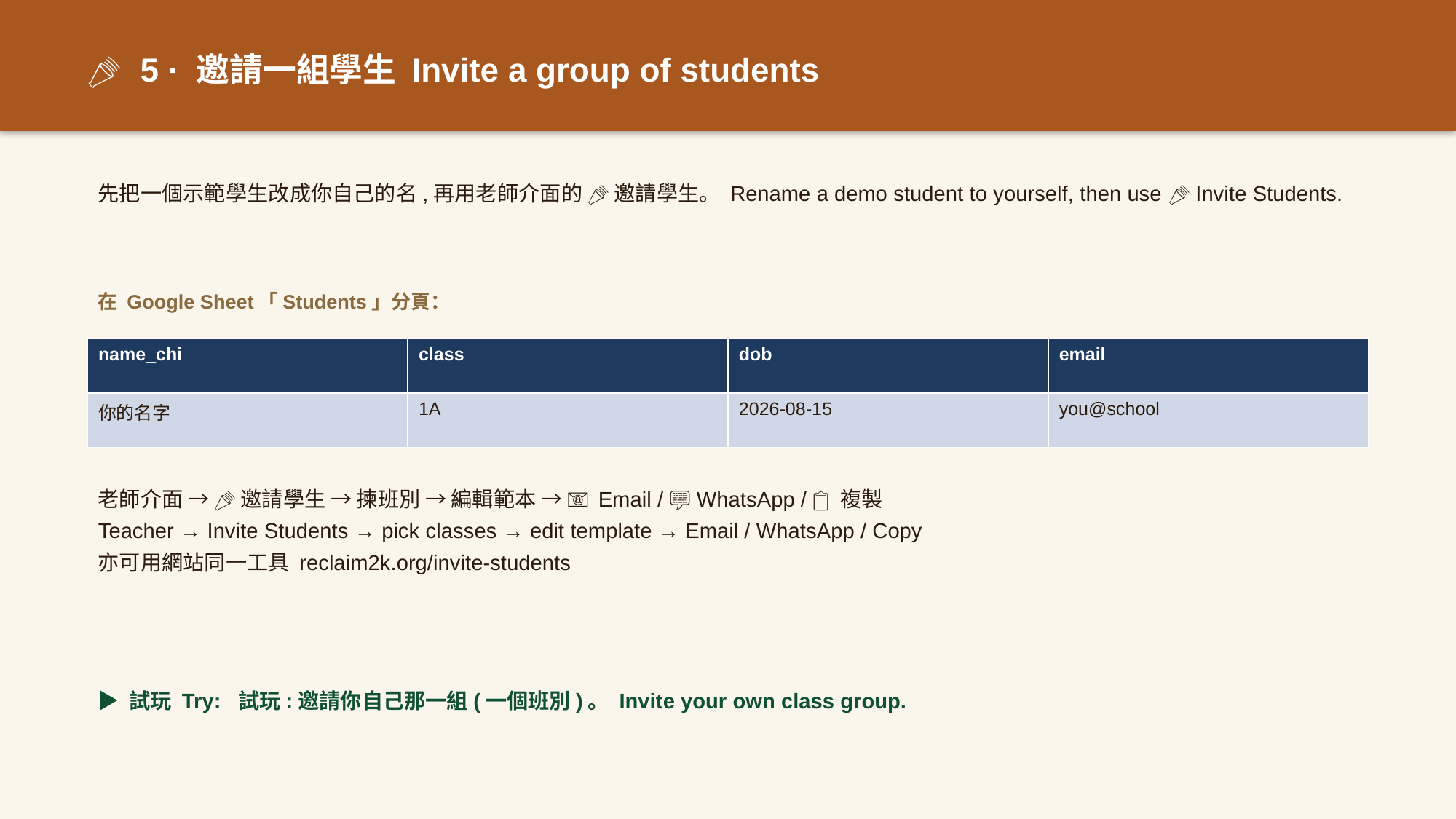

📣  5 · 邀請一組學生 Invite a group of students
先把一個示範學生改成你自己的名,再用老師介面的 📣 邀請學生。 Rename a demo student to yourself, then use 📣 Invite Students.
在 Google Sheet「Students」分頁：
| name\_chi | class | dob | email |
| --- | --- | --- | --- |
| 你的名字 | 1A | 2026-08-15 | you@school |
老師介面 → 📣 邀請學生 → 揀班別 → 編輯範本 → 📧 Email / 💬 WhatsApp / 📋 複製
Teacher → Invite Students → pick classes → edit template → Email / WhatsApp / Copy
亦可用網站同一工具 reclaim2k.org/invite-students
▶ 試玩 Try:  試玩:邀請你自己那一組(一個班別)。 Invite your own class group.